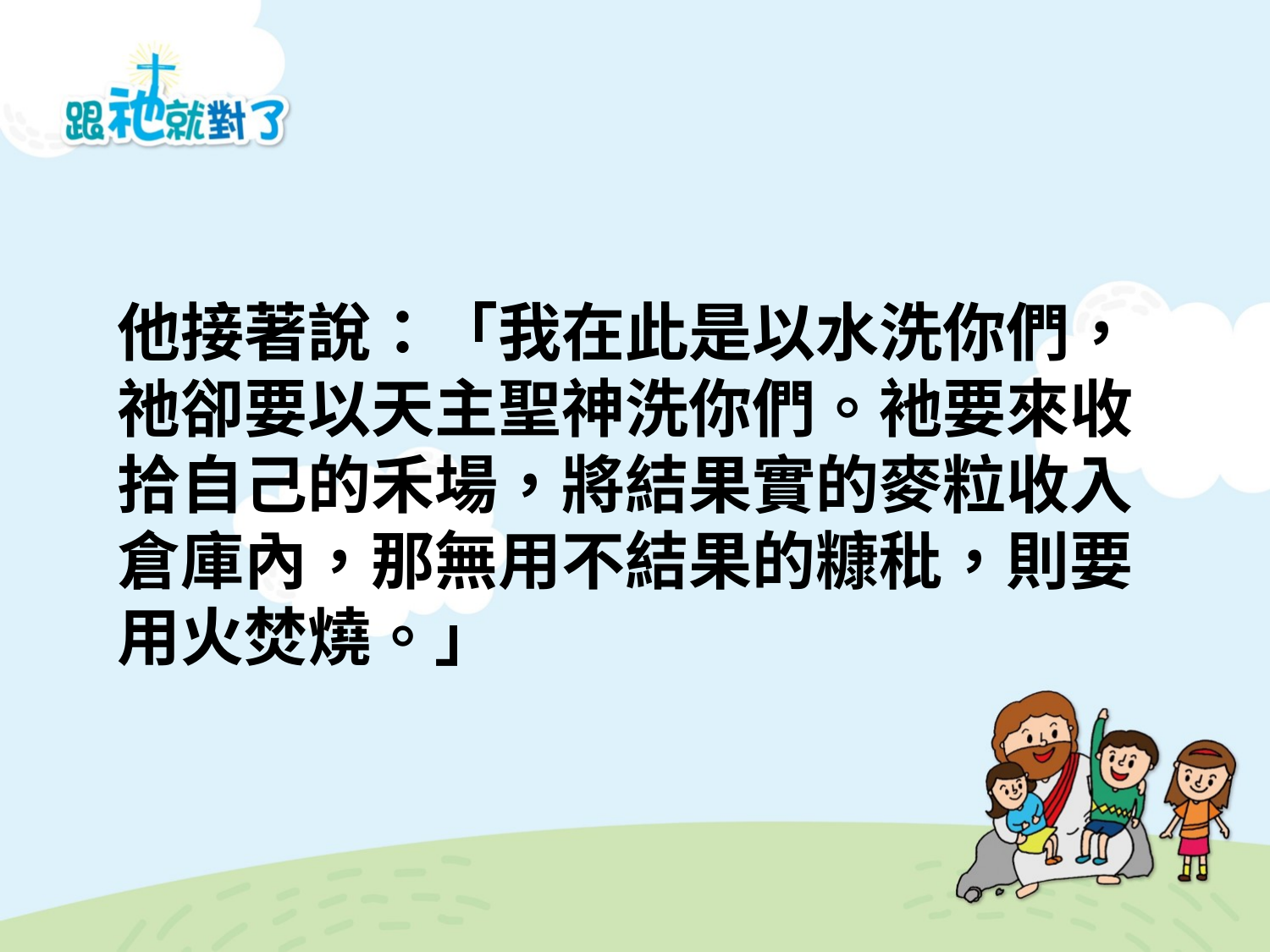

他接著說：「我在此是以水洗你們，祂卻要以天主聖神洗你們。衪要來收拾自己的禾場，將結果實的麥粒收入倉庫內，那無用不結果的糠秕，則要用火焚燒。」